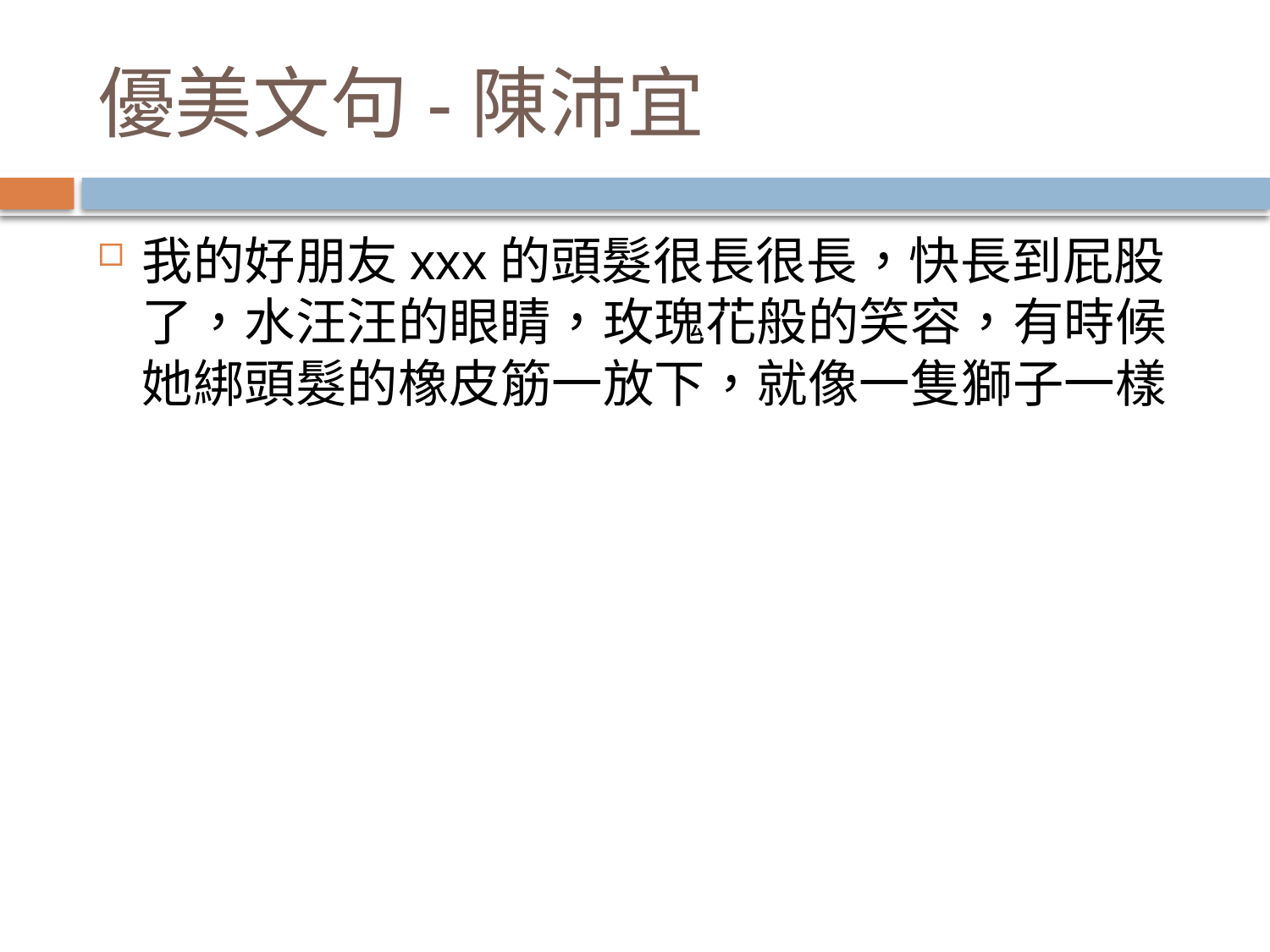

# 優美文句-陳沛宜
我的好朋友xxx的頭髮很長很長，快長到屁股了，水汪汪的眼睛，玫瑰花般的笑容，有時候她綁頭髮的橡皮筋一放下，就像一隻獅子一樣